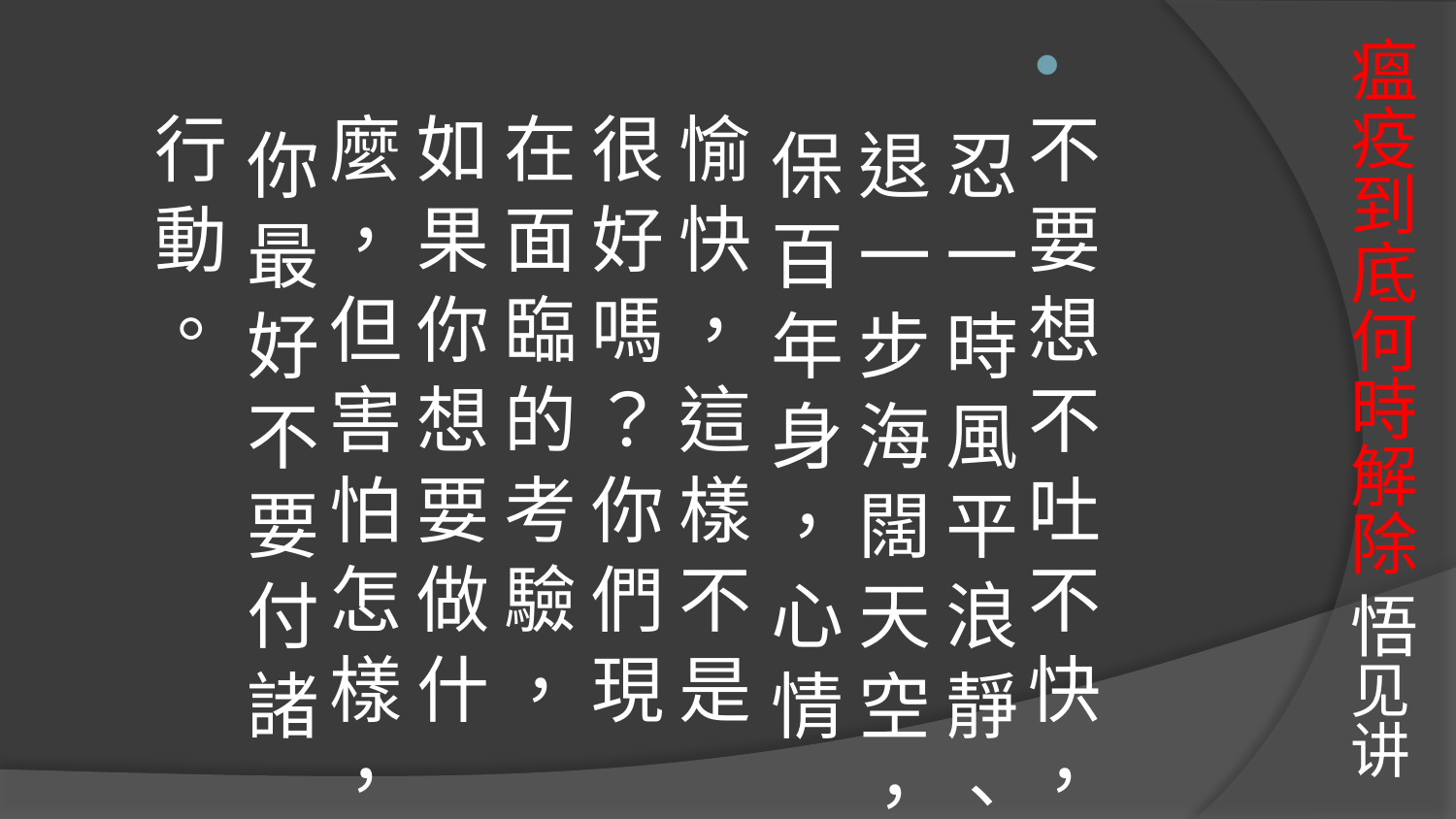

# 瘟疫到底何時解除 悟见讲
不 要 想 不 吐 不 快 ， 忍 一 時 風 平 浪 靜 、 退 一 步 海 闊 天 空 ， 保 百 年 身 ， 心 情 愉 快 ， 這 樣 不 是 很 好 嗎 ？ 你 們 現 在 面 臨 的 考 驗 ， 如 果 你 想 要 做 什 麼 ， 但 害 怕 怎 樣 ， 你 最 好 不 要 付 諸 行 動 。